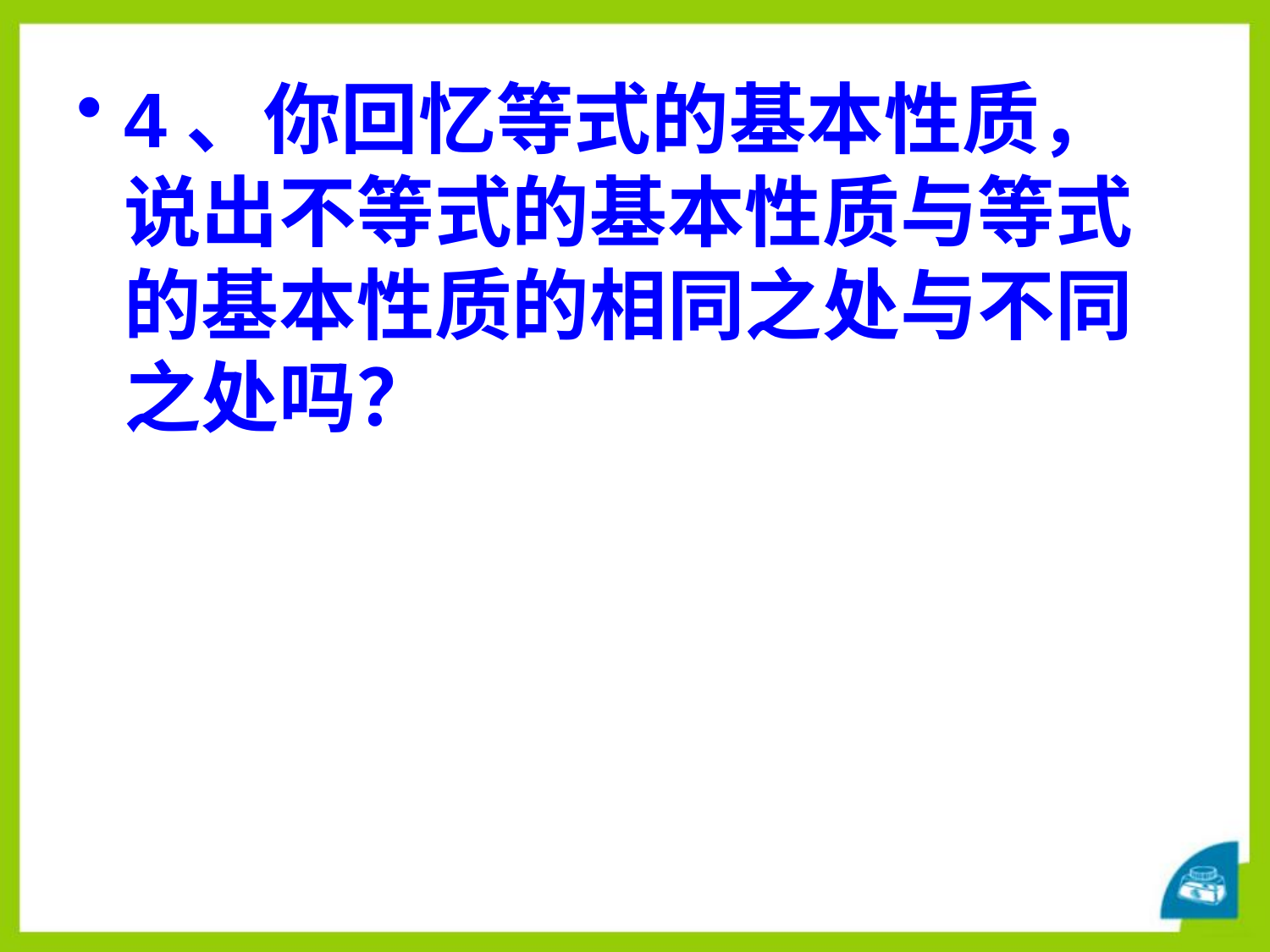

4、你回忆等式的基本性质，说出不等式的基本性质与等式的基本性质的相同之处与不同之处吗？